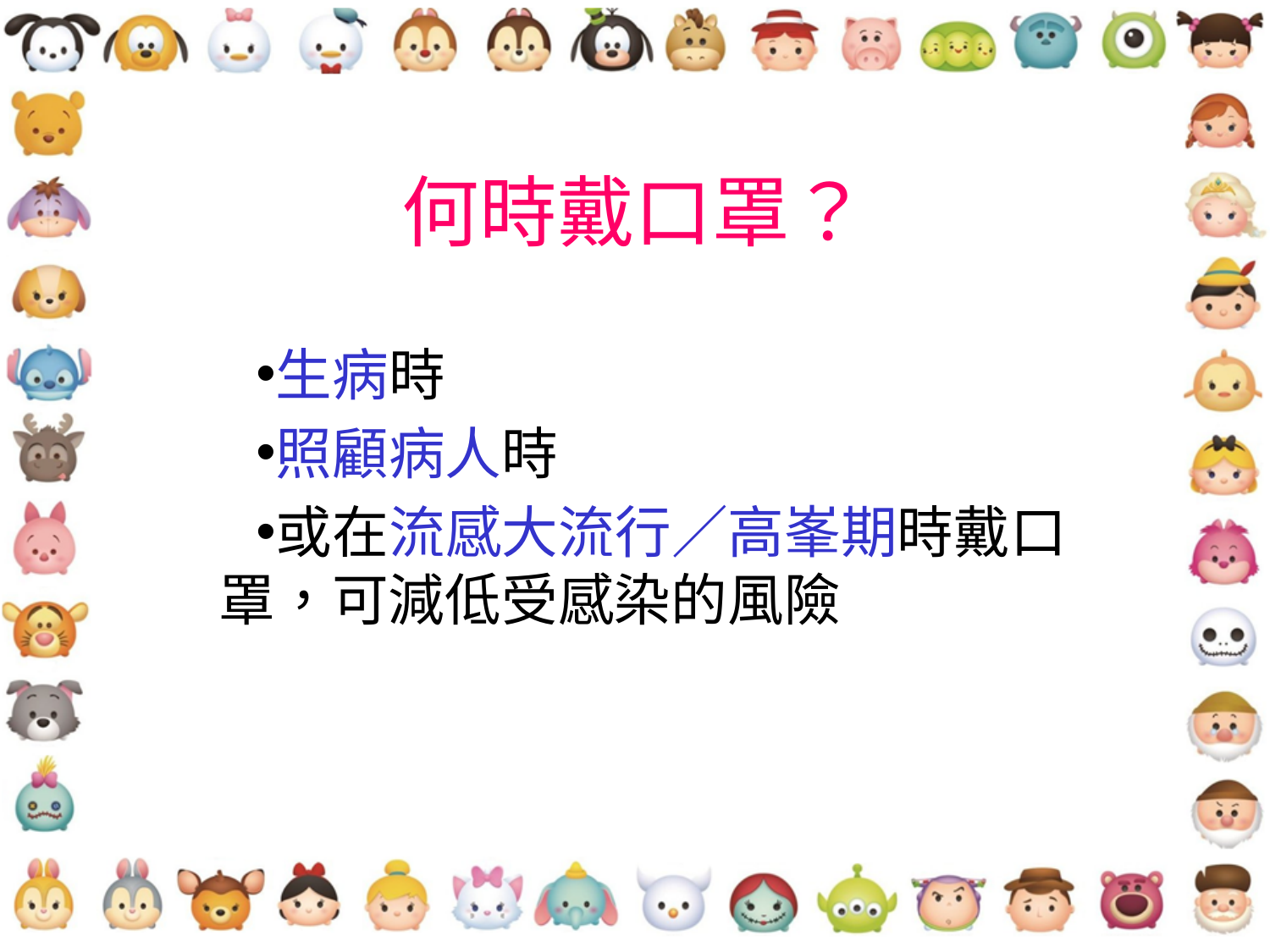

# 何時戴口罩？
生病時
照顧病人時
或在流感大流行／高峯期時戴口罩，可減低受感染的風險